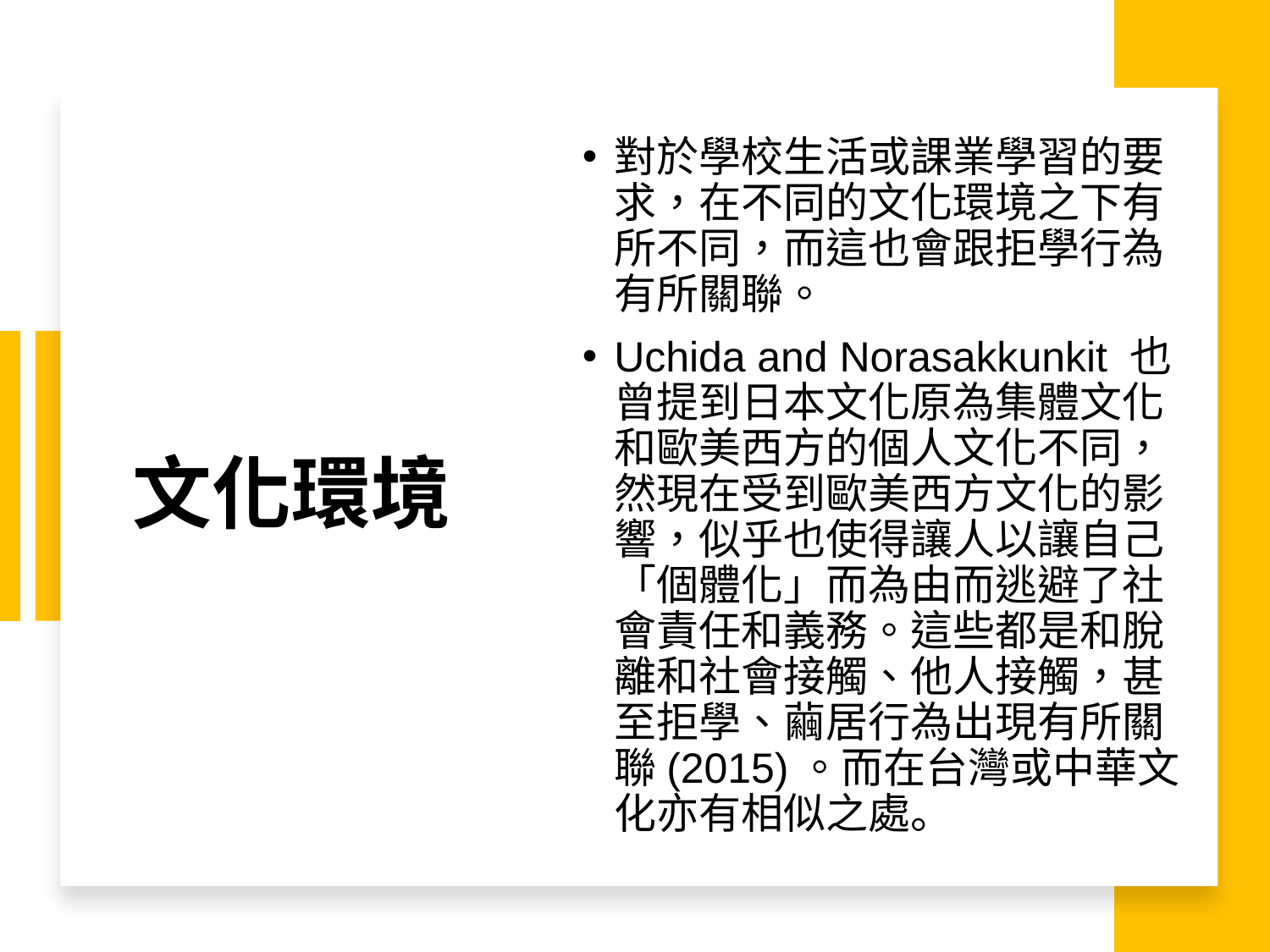

對於學校生活或課業學習的要求，在不同的文化環境之下有所不同，而這也會跟拒學行為有所關聯。
Uchida and Norasakkunkit 也曾提到日本文化原為集體文化和歐美西方的個人文化不同，然現在受到歐美西方文化的影響，似乎也使得讓人以讓自己「個體化」而為由而逃避了社會責任和義務。這些都是和脫離和社會接觸、他人接觸，甚至拒學、繭居行為出現有所關聯(2015)。而在台灣或中華文化亦有相似之處。
# 文化環境